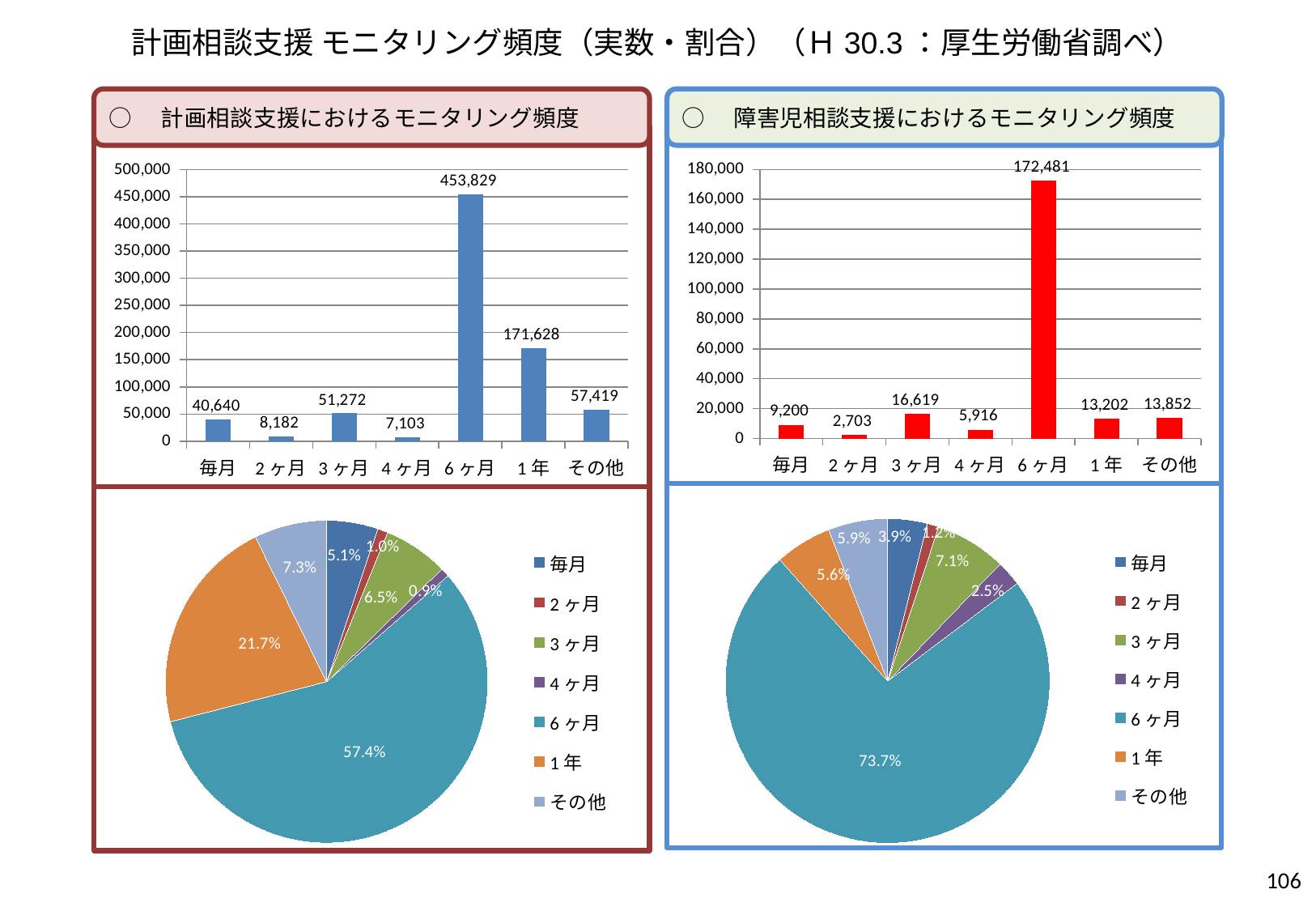

計画相談支援 モニタリング頻度（実数・割合）（Ｈ30.3：厚生労働省調べ）
○　計画相談支援におけるモニタリング頻度
○　障害児相談支援におけるモニタリング頻度

### Chart

| Category | 毎月 2ヶ月 3ヶ月 4ヶ月 6ヶ月 1年 その他 |
|---|---|
| 毎月 | 40640.0 |
| 2ヶ月 | 8182.0 |
| 3ヶ月 | 51272.0 |
| 4ヶ月 | 7103.0 |
| 6ヶ月 | 453829.0 |
| 1年 | 171628.0 |
| その他 | 57419.0 |

### Chart

| Category | 毎月 2ヶ月 3ヶ月 4ヶ月 6ヶ月 1年 その他 |
|---|---|
| 毎月 | 9200.0 |
| 2ヶ月 | 2703.0 |
| 3ヶ月 | 16619.0 |
| 4ヶ月 | 5916.0 |
| 6ヶ月 | 172481.0 |
| 1年 | 13202.0 |
| その他 | 13852.0 |

### Chart

| Category | 毎月 2ヶ月 3ヶ月 4ヶ月 6ヶ月 1年 その他 |
|---|---|
| 毎月 | 0.03932077632889265 |
| 2ヶ月 | 0.011552615045325742 |
| 3ヶ月 | 0.07102956324020293 |
| 4ヶ月 | 0.025284968778448796 |
| 6ヶ月 | 0.7371833502156232 |
| 1年 | 0.05642531403196095 |
| その他 | 0.05920341235954576 |

### Chart

| Category | 毎月 2ヶ月 3ヶ月 4ヶ月 6ヶ月 1年 その他 |
|---|---|
| 毎月 | 0.05143828481671947 |
| 2ヶ月 | 0.010356005078011779 |
| 3ヶ月 | 0.06489526917132973 |
| 4ヶ月 | 0.008990308490481259 |
| 6ヶ月 | 0.57441400984466 |
| 1年 | 0.21723055970777383 |
| その他 | 0.07267556289102399 |
106